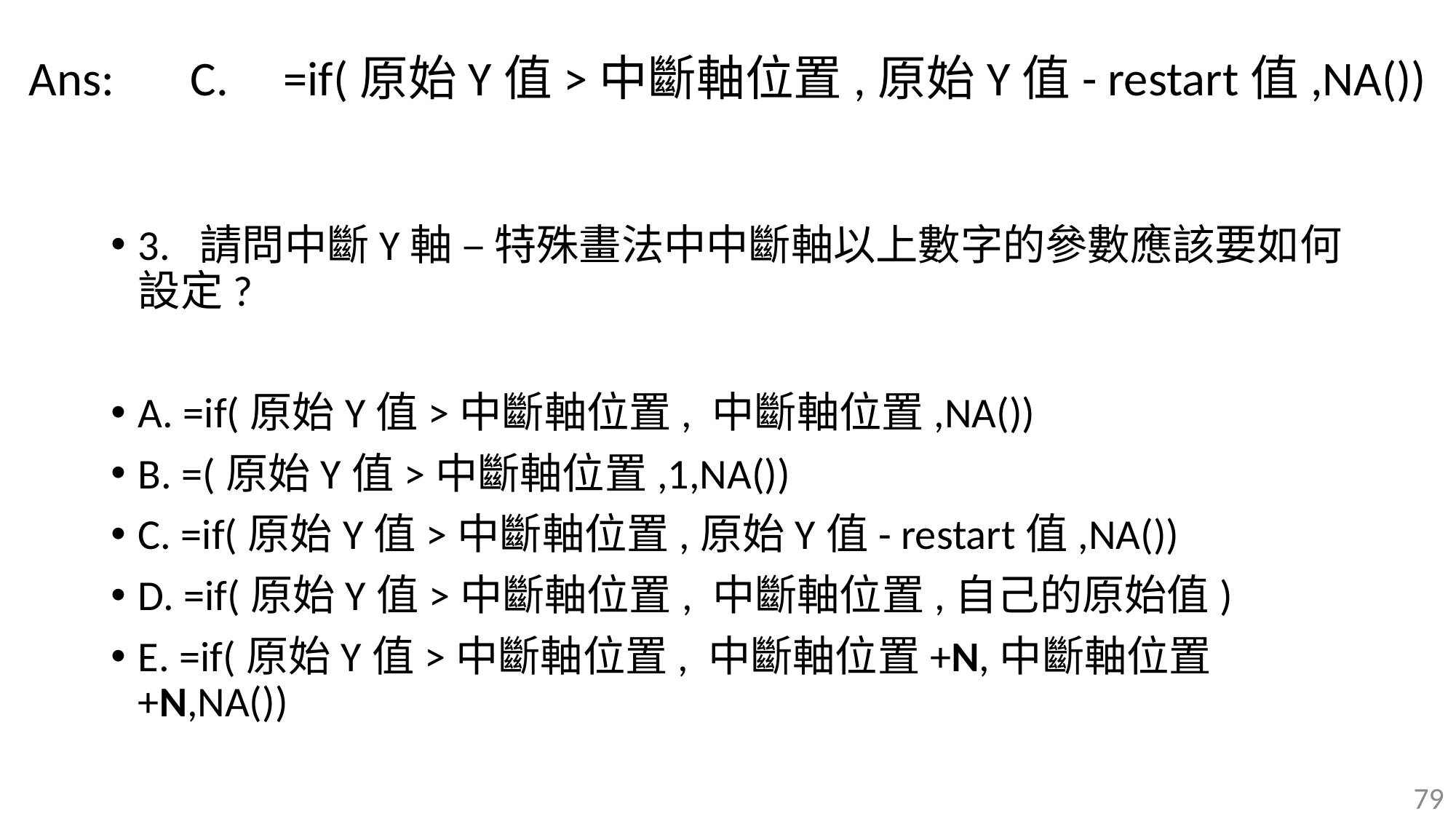

Ans:       C.     =if(原始Y值>中斷軸位置,原始Y值- restart值,NA())

3.  請問中斷Y軸 – 特殊畫法中中斷軸以上數字的參數應該要如何設定?

A. =if(原始Y值>中斷軸位置, 中斷軸位置,NA())
B. =(原始Y值>中斷軸位置,1,NA())
C. =if(原始Y值>中斷軸位置,原始Y值- restart值,NA())
D. =if(原始Y值>中斷軸位置, 中斷軸位置,自己的原始值)
E. =if(原始Y值>中斷軸位置, 中斷軸位置+N,中斷軸位置+N,NA())

79